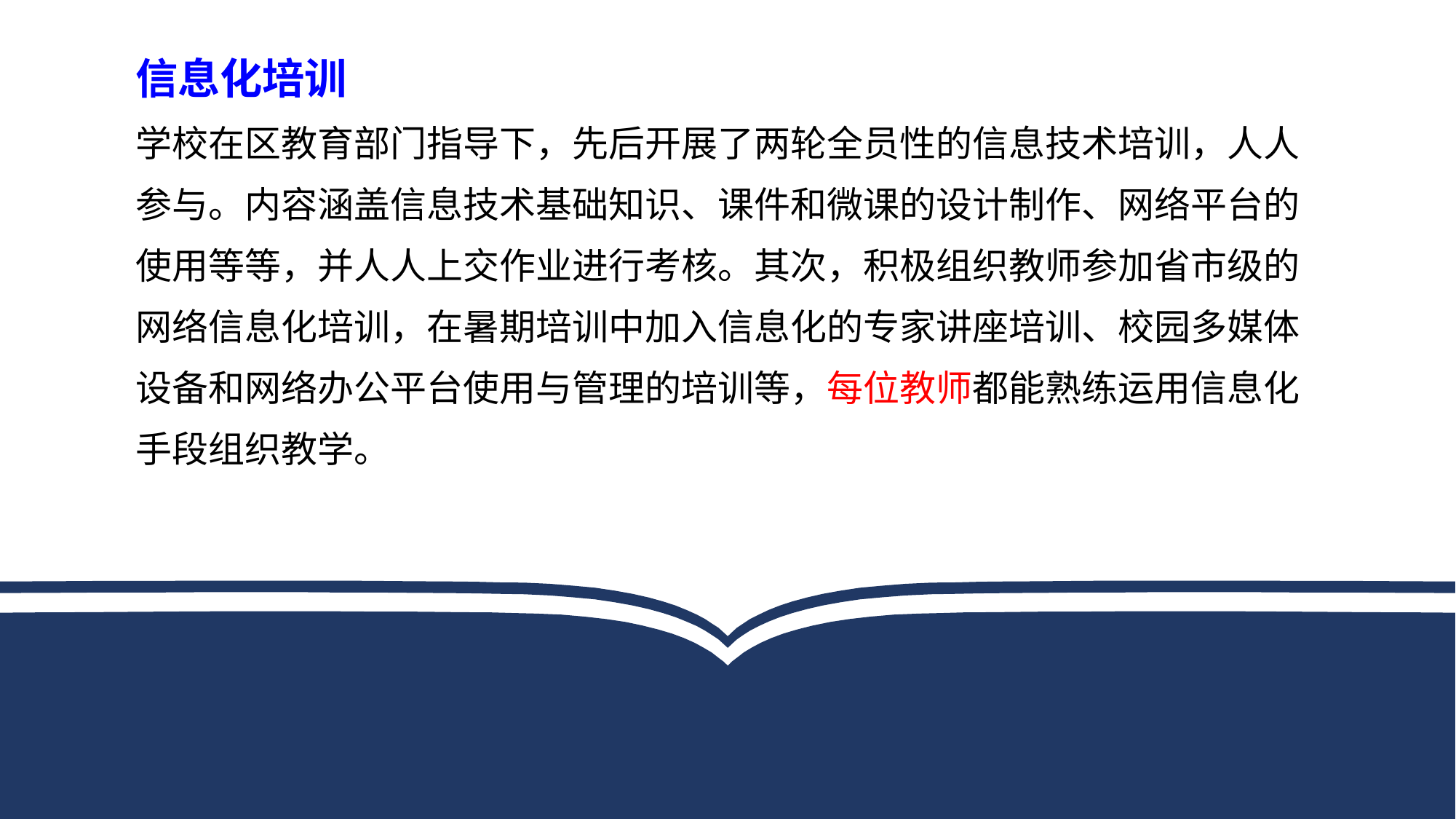

信息化培训
学校在区教育部门指导下，先后开展了两轮全员性的信息技术培训，人人参与。内容涵盖信息技术基础知识、课件和微课的设计制作、网络平台的使用等等，并人人上交作业进行考核。其次，积极组织教师参加省市级的网络信息化培训，在暑期培训中加入信息化的专家讲座培训、校园多媒体设备和网络办公平台使用与管理的培训等，每位教师都能熟练运用信息化手段组织教学。